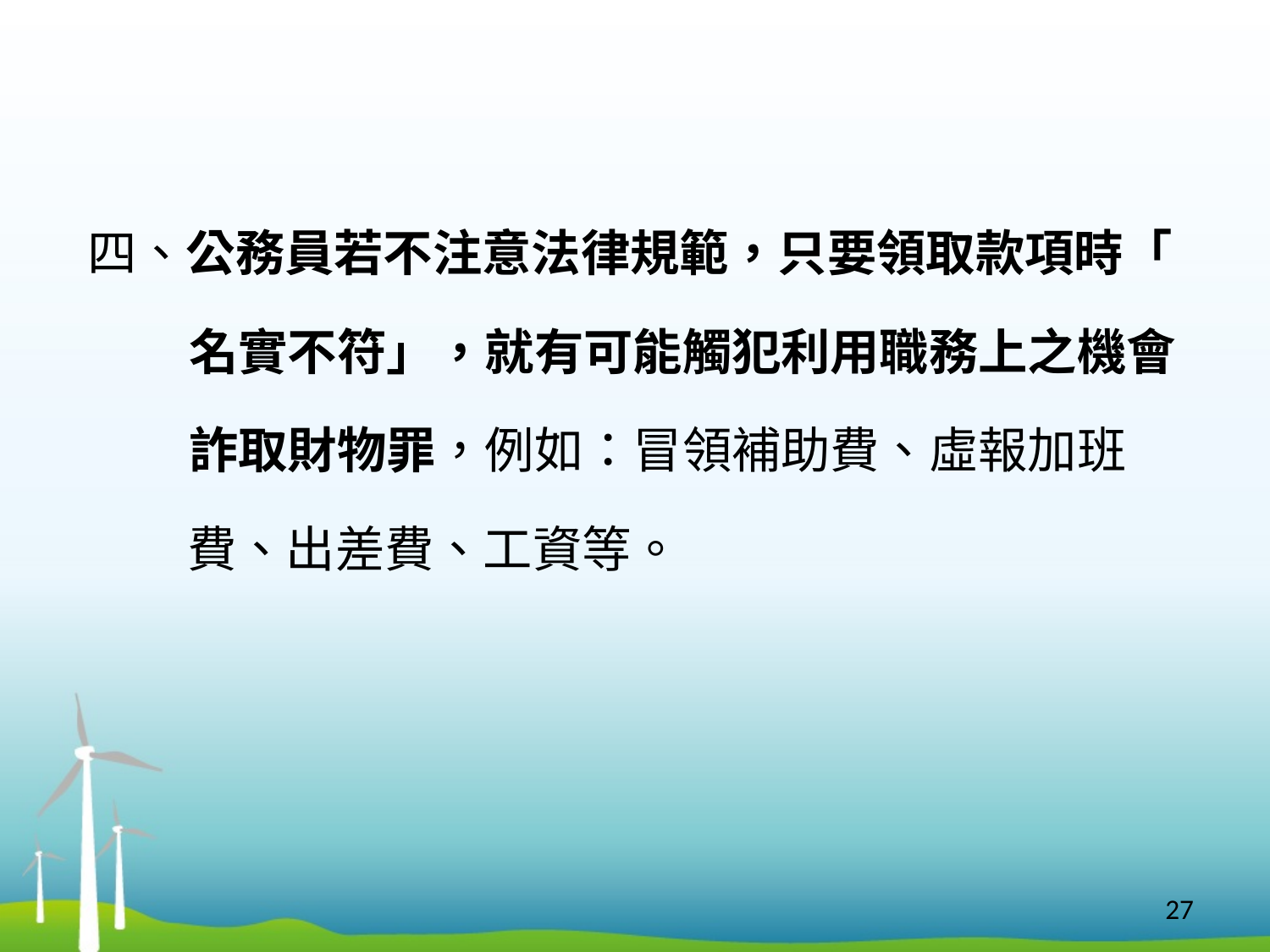

四、公務員若不注意法律規範，只要領取款項時「
        名實不符」，就有可能觸犯利用職務上之機會
        詐取財物罪，例如：冒領補助費、虛報加班
        費、出差費、工資等。
27